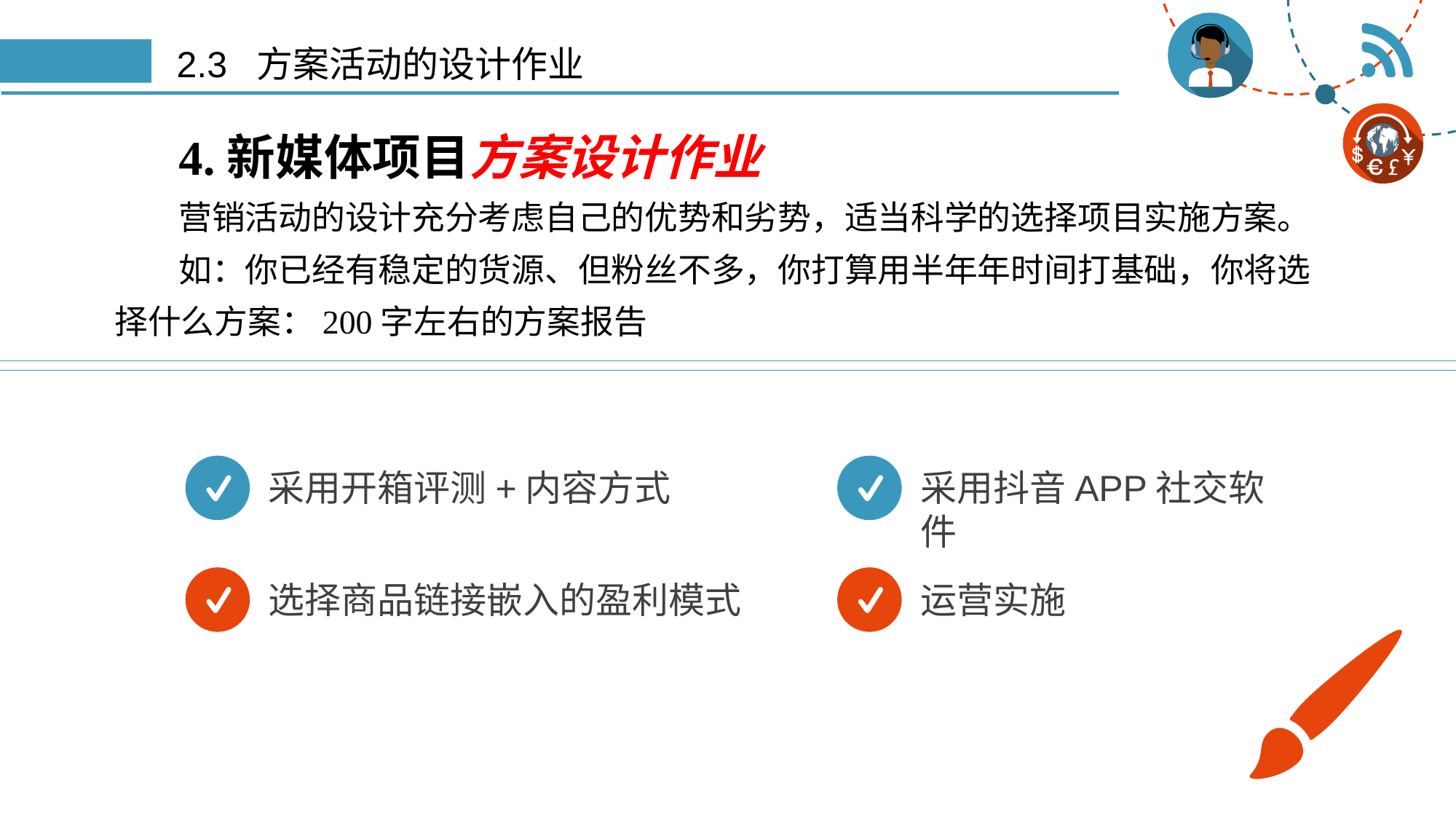

# 2.3  方案活动的设计作业
4.新媒体项目方案设计作业
营销活动的设计充分考虑自己的优势和劣势，适当科学的选择项目实施方案。
如：你已经有稳定的货源、但粉丝不多，你打算用半年年时间打基础，你将选择什么方案：200字左右的方案报告
采用开箱评测+内容方式

采用抖音APP社交软件

选择商品链接嵌入的盈利模式

运营实施